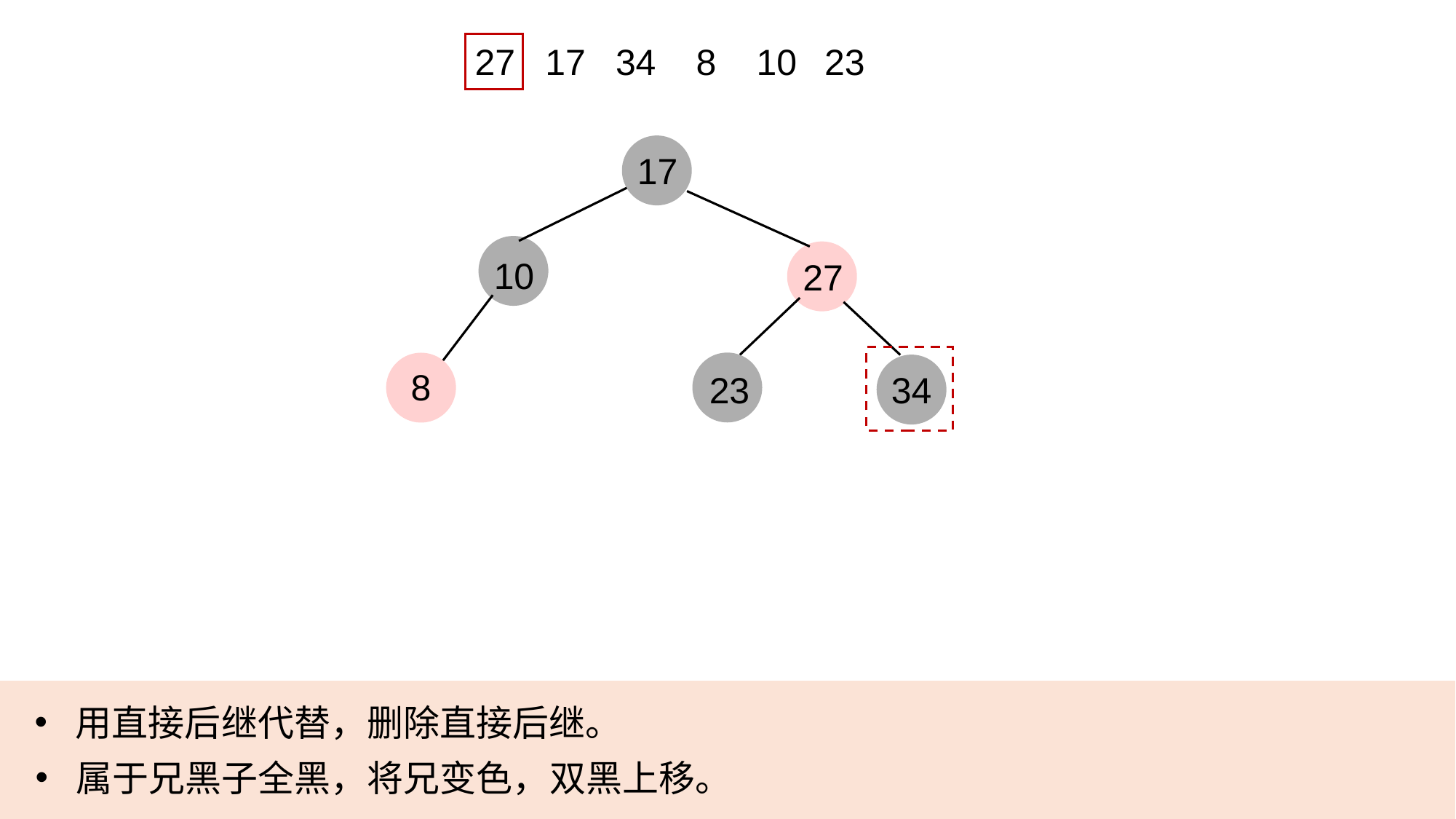

27

17
34
8
10
23

17

10
27

8
23
34

用直接后继代替，删除直接后继。
属于兄黑子全黑，将兄变色，双黑上移。